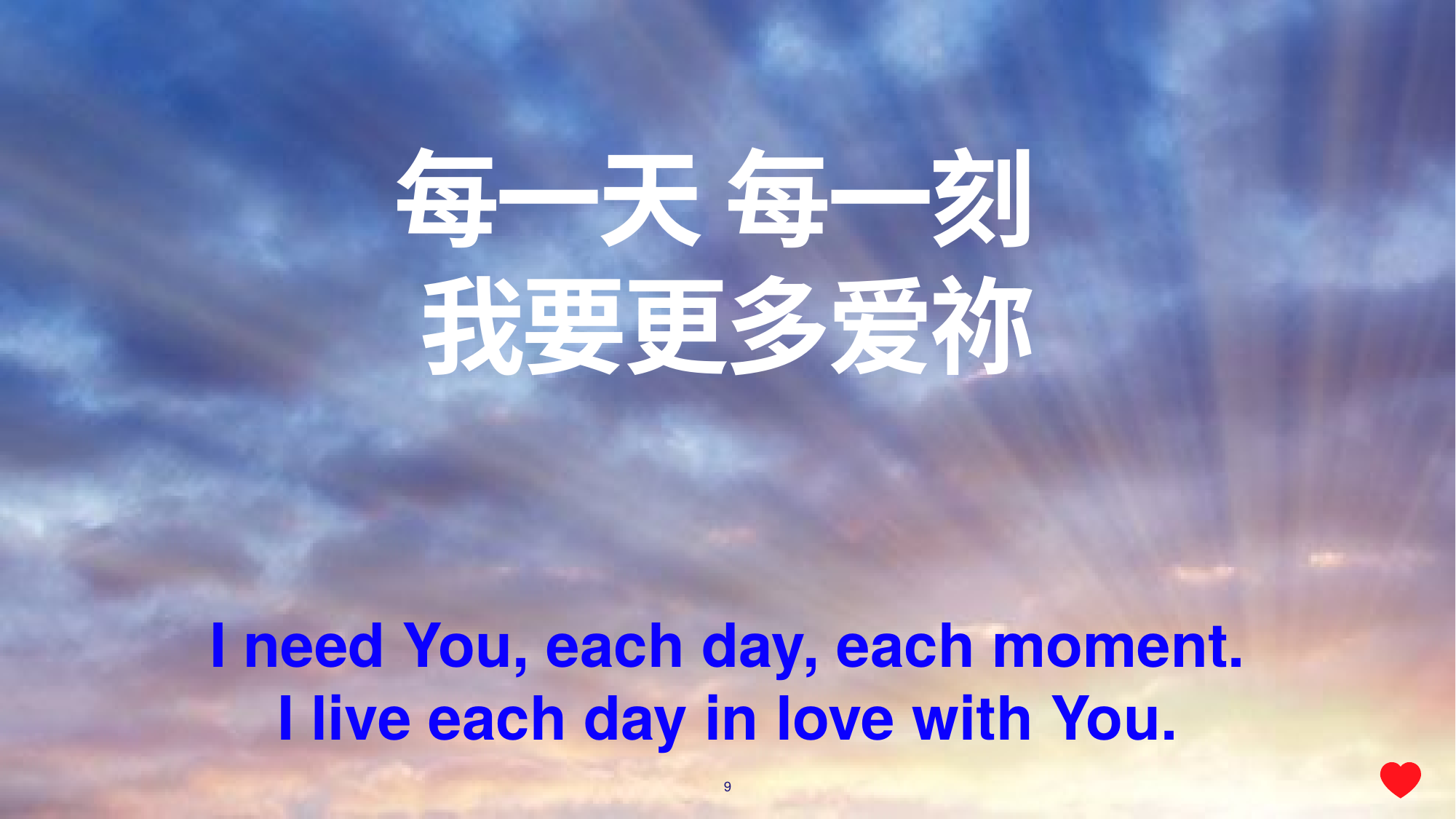

# 每一天 每一刻
我要更多爱祢
I need You, each day, each moment.
I live each day in love with You.

9